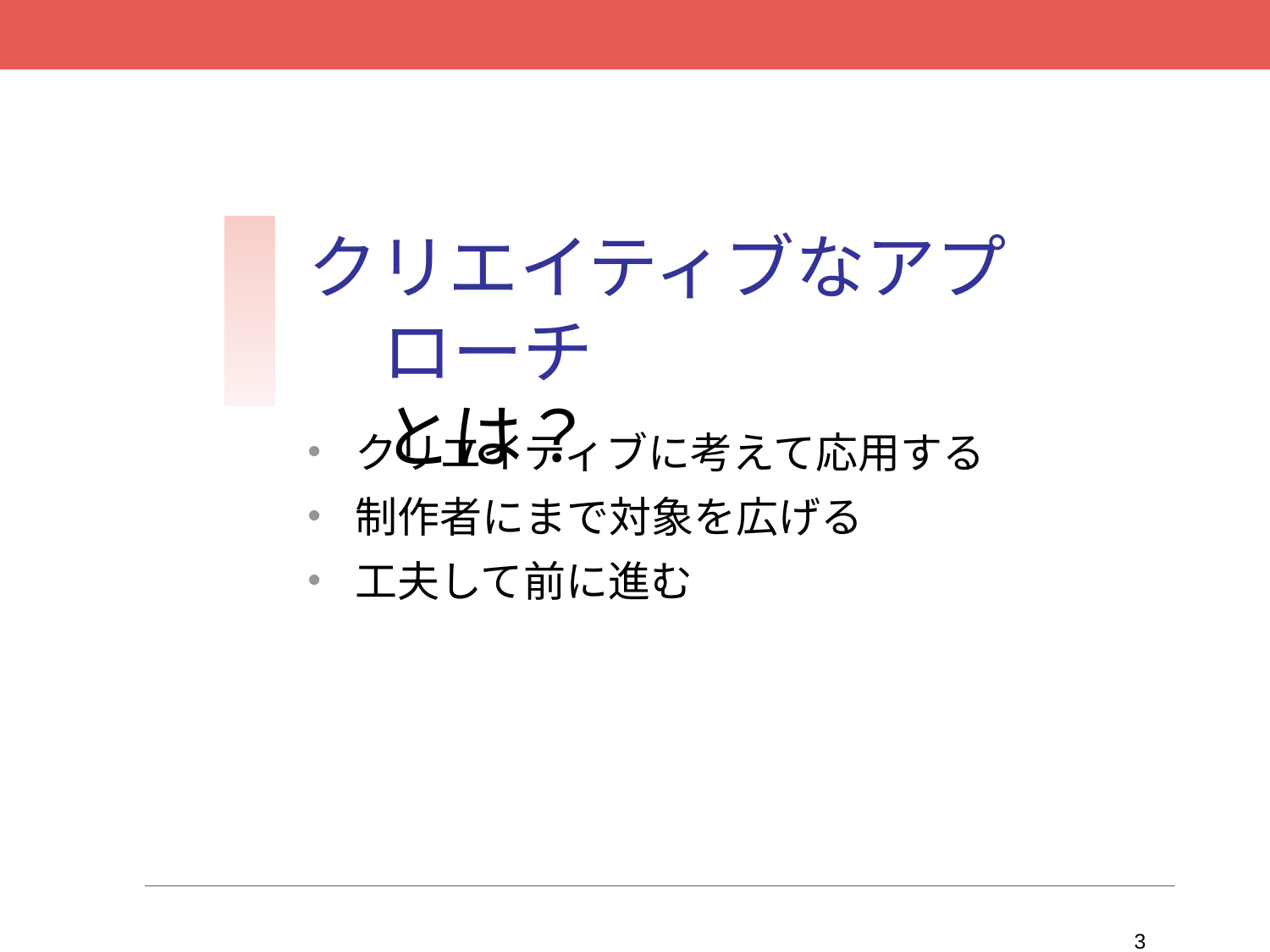

# クリエイティブなアプローチ とは？
クリエイティブに考えて応用する
制作者にまで対象を広げる
工夫して前に進む